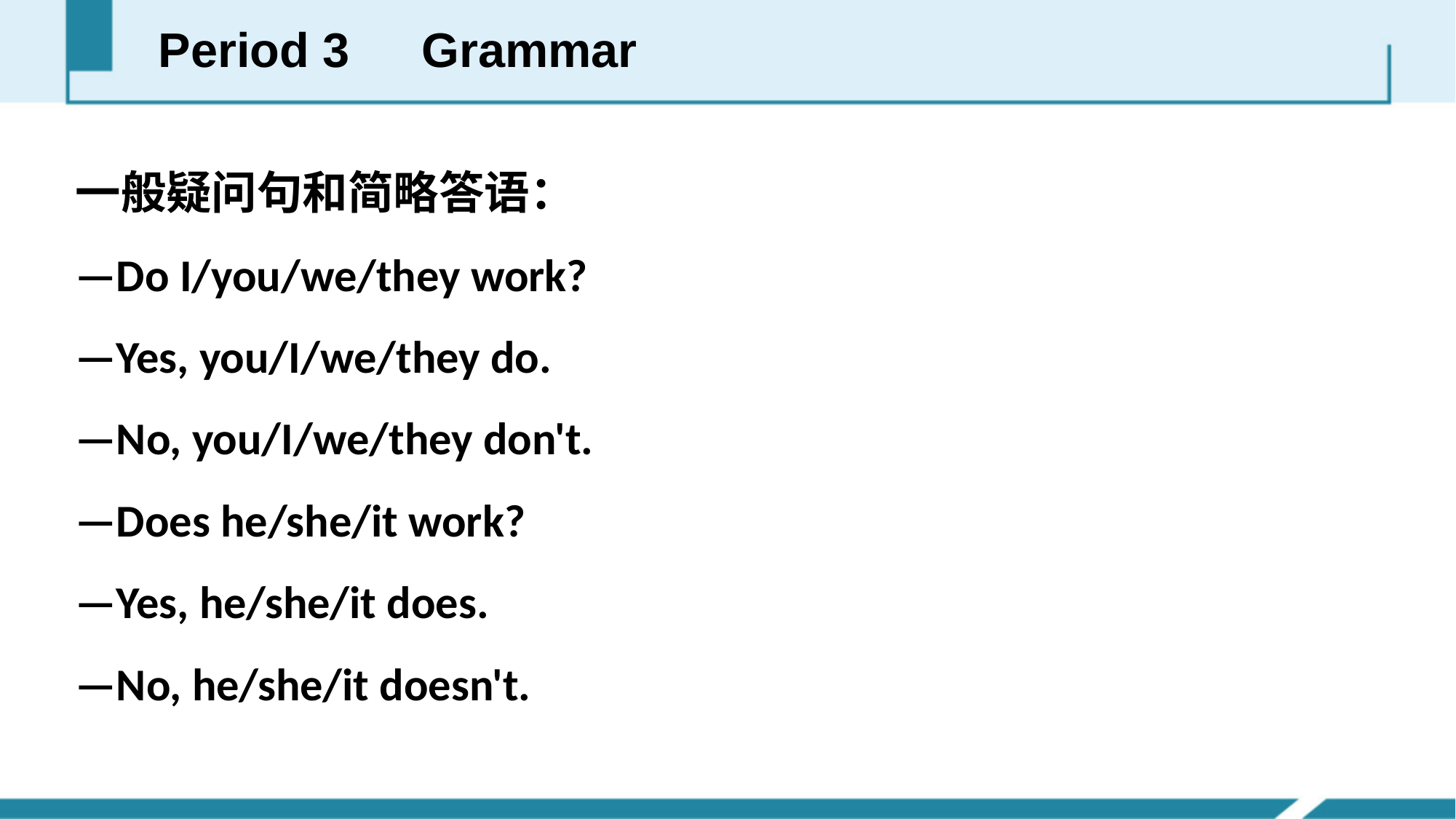

Period 3　Grammar
一般疑问句和简略答语：
—Do I/you/we/they work?
—Yes, you/I/we/they do.
—No, you/I/we/they don't.
—Does he/she/it work?
—Yes, he/she/it does.
—No, he/she/it doesn't.